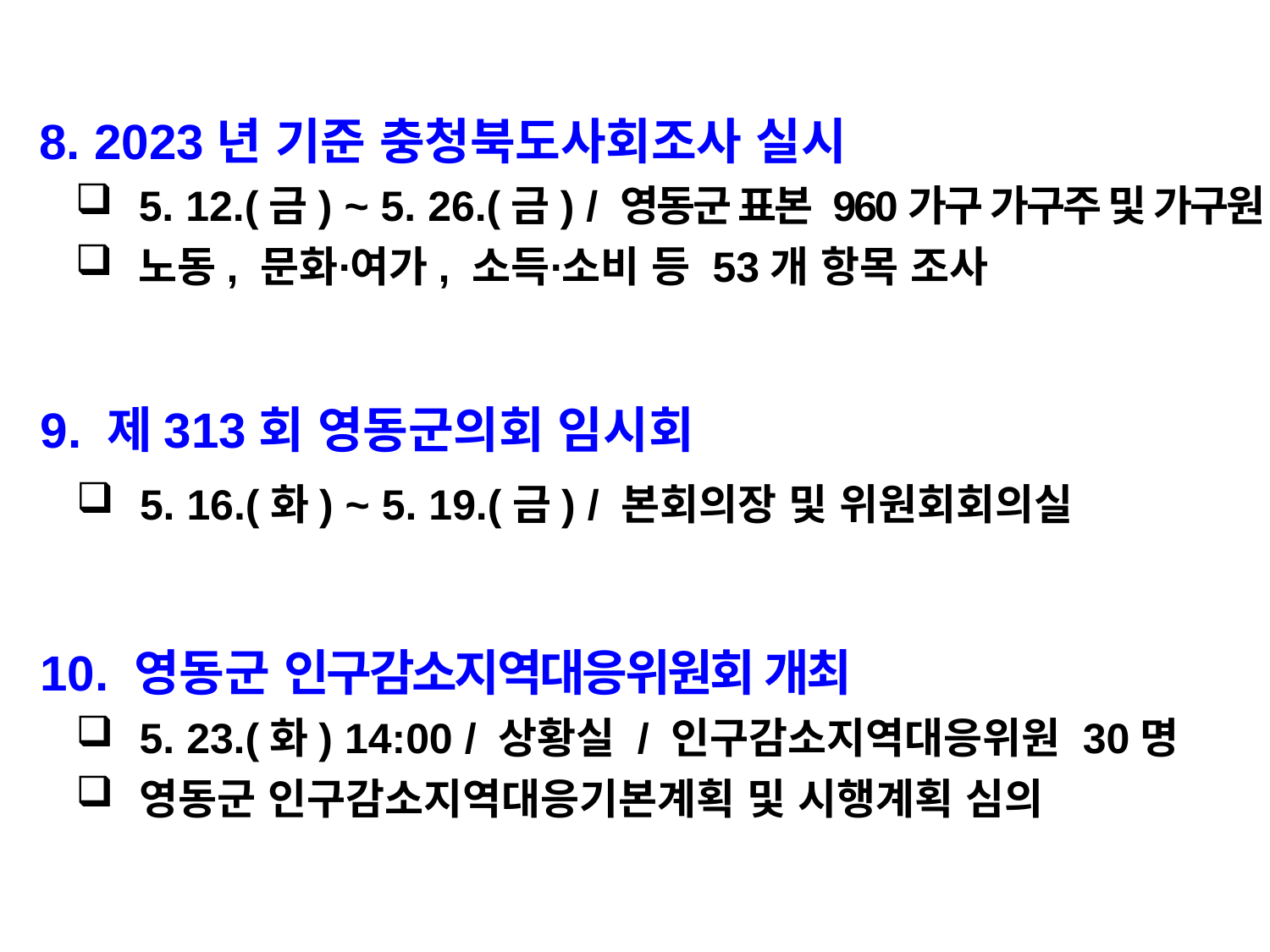

8. 2023년 기준 충청북도사회조사 실시
5. 12.(금) ~ 5. 26.(금) / 영동군 표본 960가구 가구주 및 가구원
노동, 문화∙여가, 소득∙소비 등 53개 항목 조사
  9. 제313회 영동군의회 임시회
5. 16.(화) ~ 5. 19.(금) / 본회의장 및 위원회회의실

  10. 영동군 인구감소지역대응위원회 개최
5. 23.(화) 14:00 / 상황실 / 인구감소지역대응위원 30명
영동군 인구감소지역대응기본계획 및 시행계획 심의